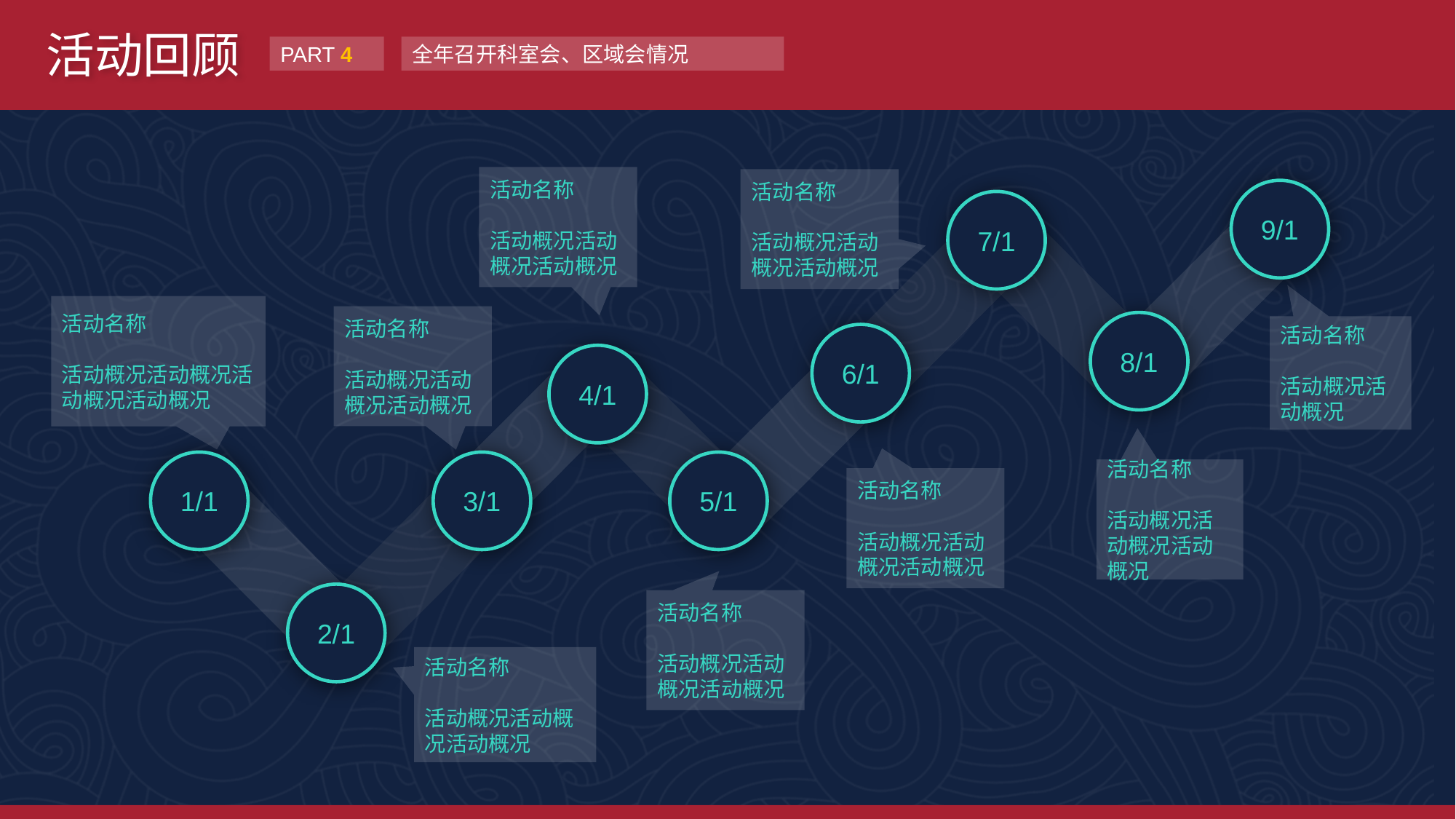

活动回顾
PART 4
全年召开科室会、区域会情况

活动名称

活动概况活动概况活动概况
活动名称

活动概况活动概况活动概况

9/1

7/1

活动名称

活动概况活动概况活动概况活动概况
活动名称

活动概况活动概况活动概况

8/1
活动名称

活动概况活动概况

6/1

4/1

1/1

3/1

5/1
活动名称

活动概况活动概况活动概况
活动名称

活动概况活动概况活动概况

2/1
活动名称

活动概况活动概况活动概况
活动名称

活动概况活动概况活动概况